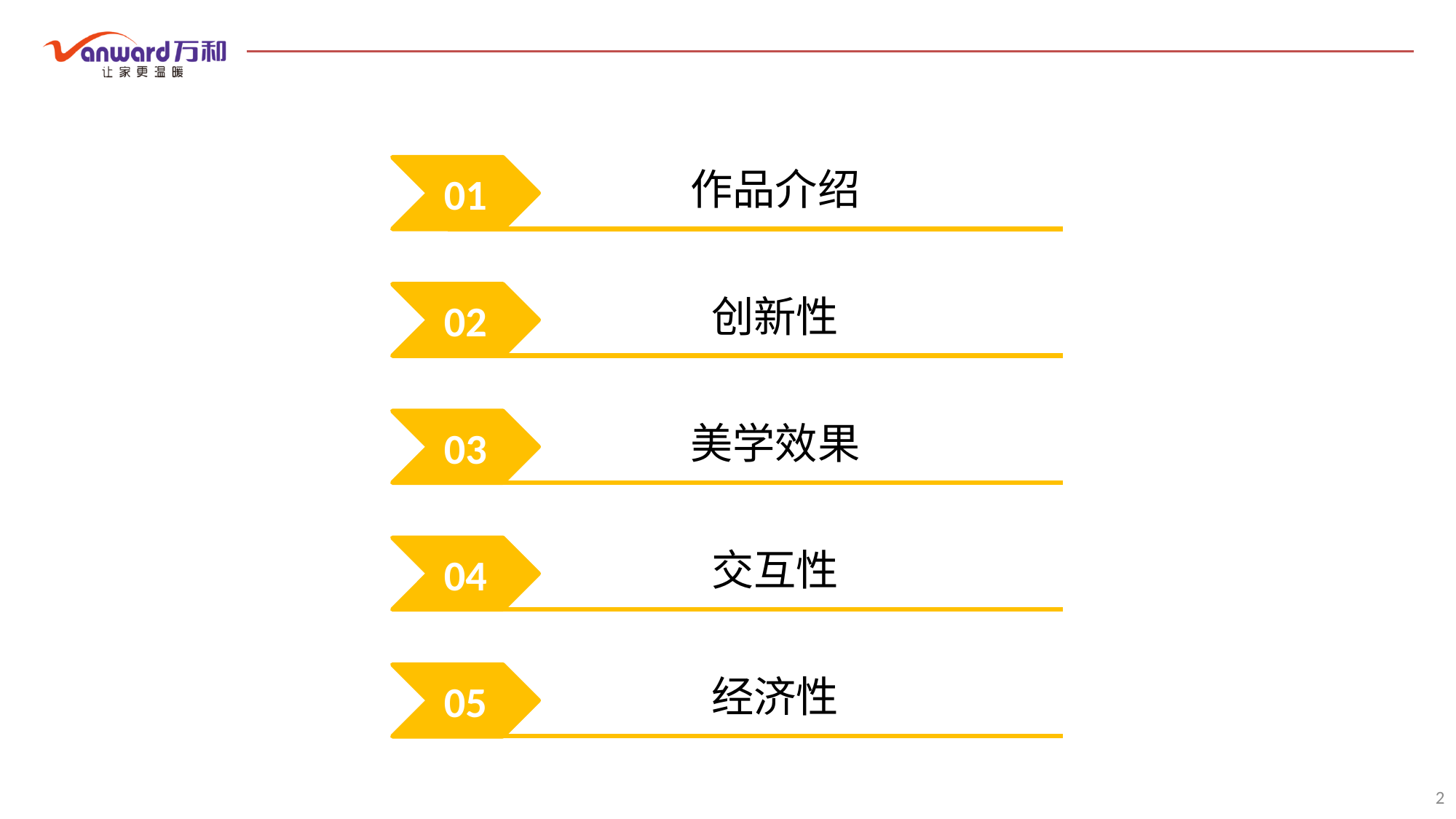

01
作品介绍
02
创新性
03
美学效果
04
交互性
05
经济性
2